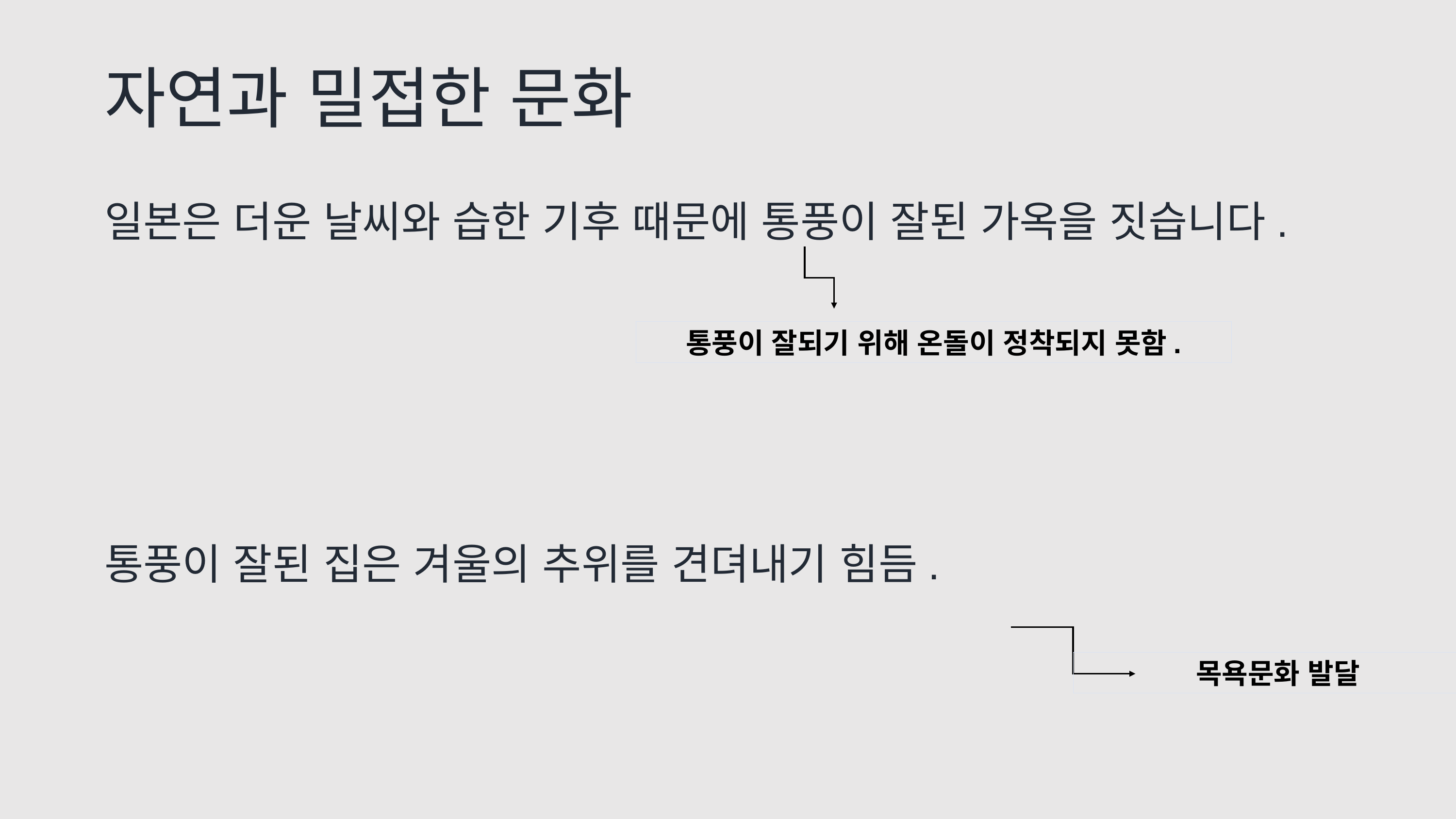

# 자연과 밀접한 문화
일본은 더운 날씨와 습한 기후 때문에 통풍이 잘된 가옥을 짓습니다.

통풍이 잘된 집은 겨울의 추위를 견뎌내기 힘듬.
통풍이 잘되기 위해 온돌이 정착되지 못함.
목욕문화 발달